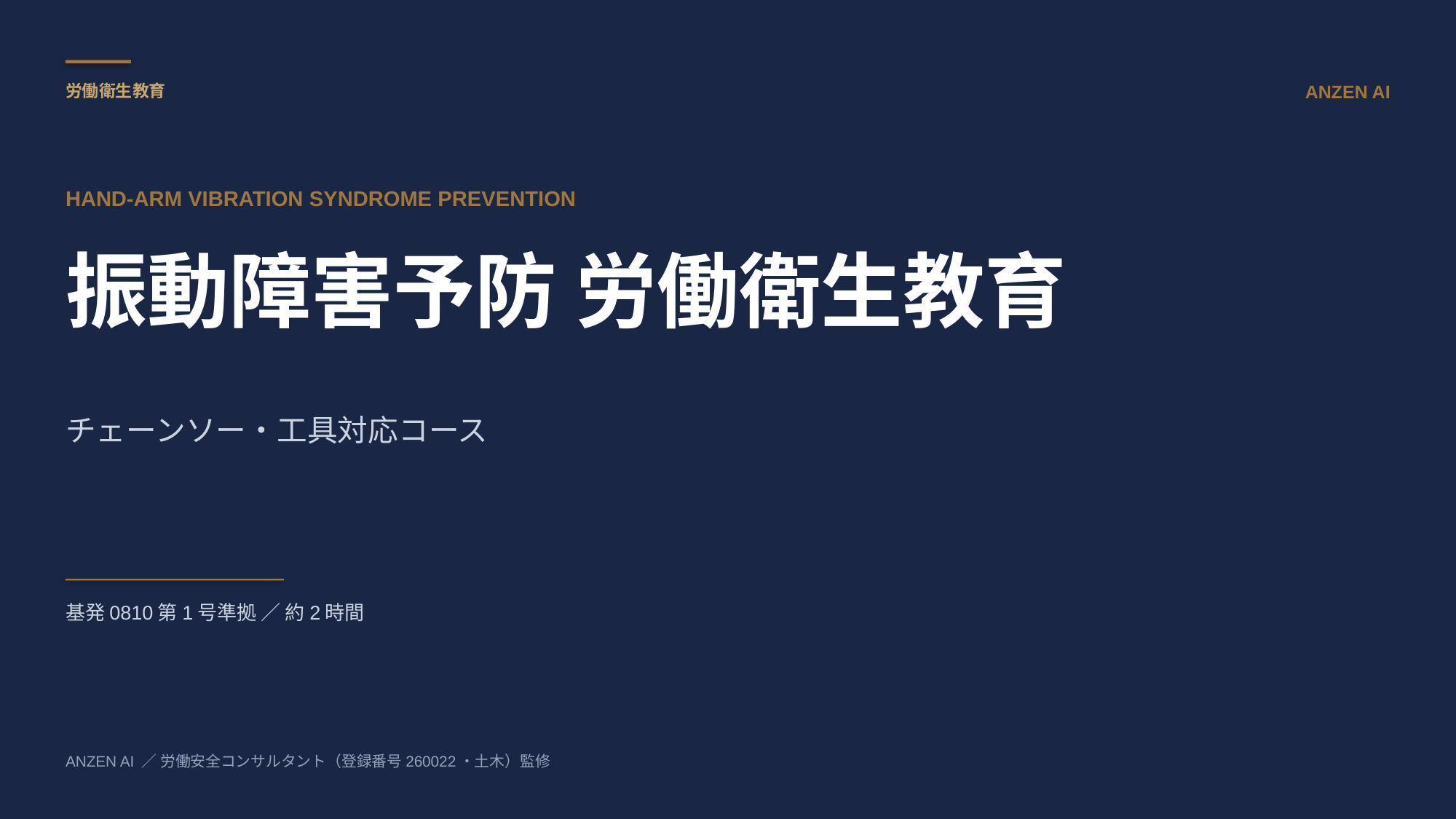

労働衛生教育
ANZEN AI
HAND-ARM VIBRATION SYNDROME PREVENTION
振動障害予防 労働衛生教育
チェーンソー・工具対応コース

基発0810第1号準拠 ／ 約2時間
ANZEN AI ／ 労働安全コンサルタント（登録番号260022・土木）監修